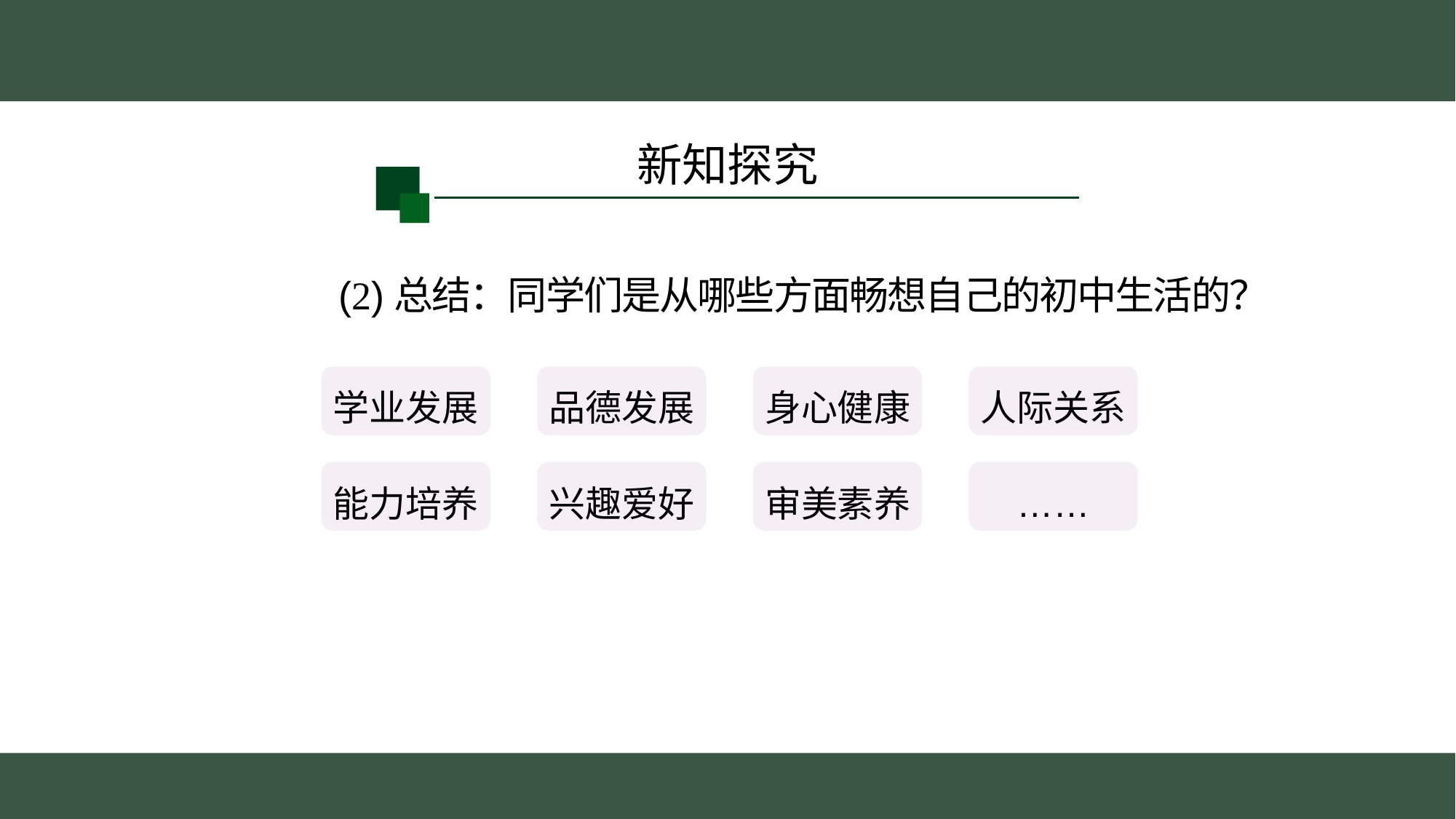

新知探究
　　(2)总结：同学们是从哪些方面畅想自己的初中生活的？

学业发展

品德发展

身心健康

人际关系

能力培养

兴趣爱好

审美素养

……